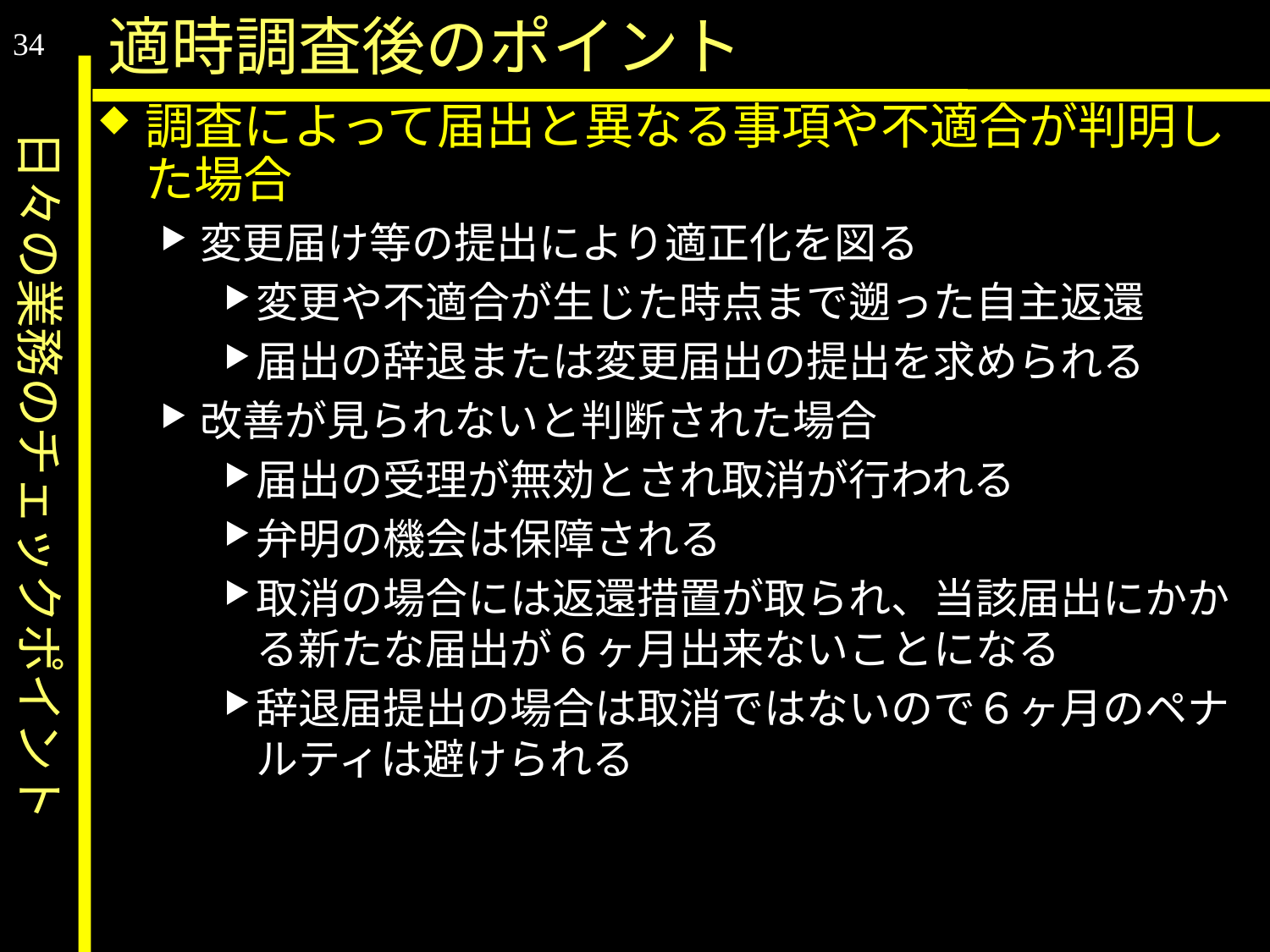

日々の業務のチェックポイント
適時調査後のポイント
34

調査によって届出と異なる事項や不適合が判明した場合
変更届け等の提出により適正化を図る
変更や不適合が生じた時点まで遡った自主返還
届出の辞退または変更届出の提出を求められる
改善が見られないと判断された場合
届出の受理が無効とされ取消が行われる
弁明の機会は保障される
取消の場合には返還措置が取られ、当該届出にかかる新たな届出が６ヶ月出来ないことになる
辞退届提出の場合は取消ではないので６ヶ月のペナルティは避けられる